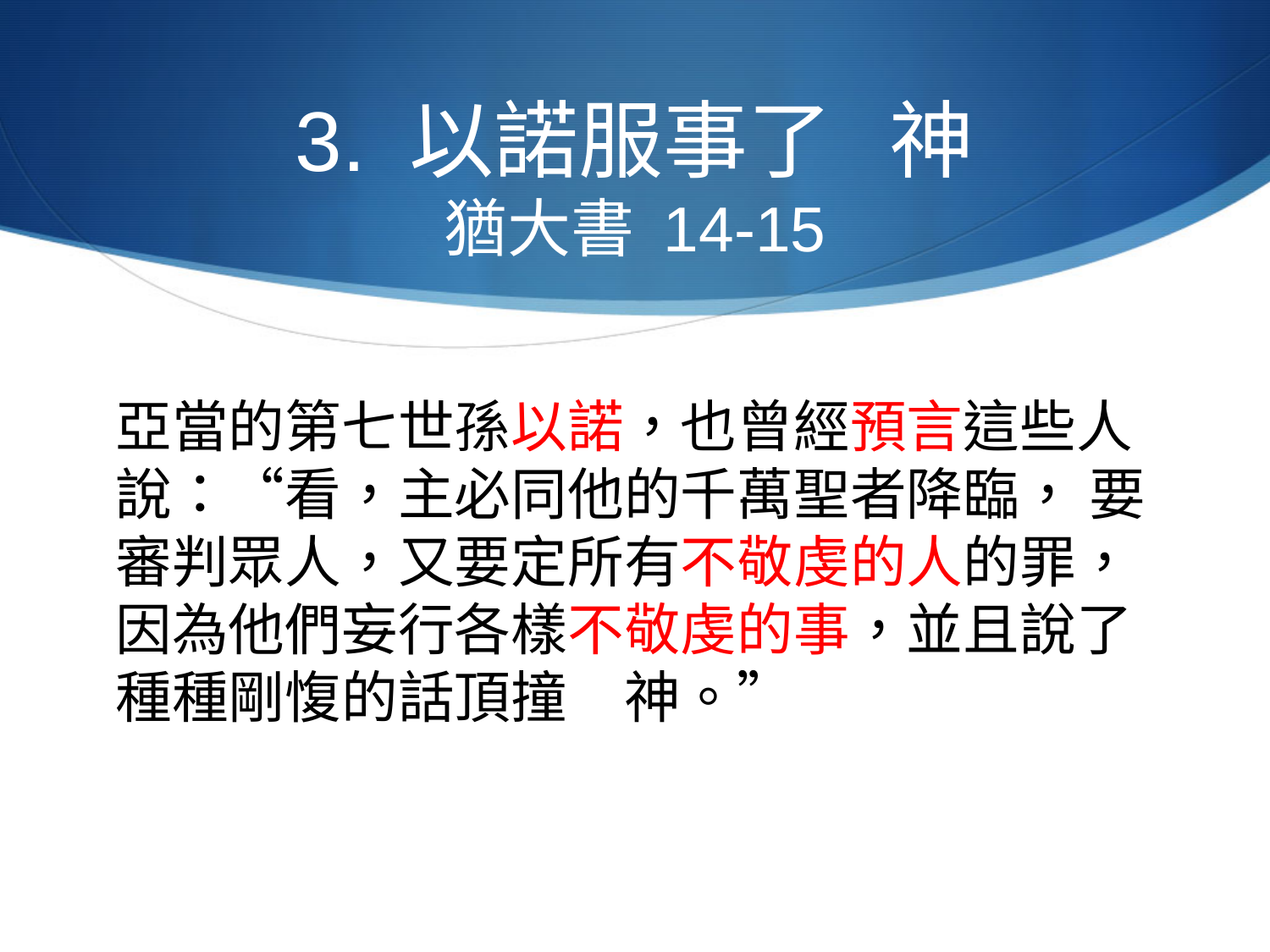

# 3. 以諾服事了   神 猶大書 14-15
亞當的第七世孫以諾，也曾經預言這些人說：“看，主必同他的千萬聖者降臨， 要審判眾人，又要定所有不敬虔的人的罪，因為他們妄行各樣不敬虔的事，並且說了種種剛愎的話頂撞　神。”